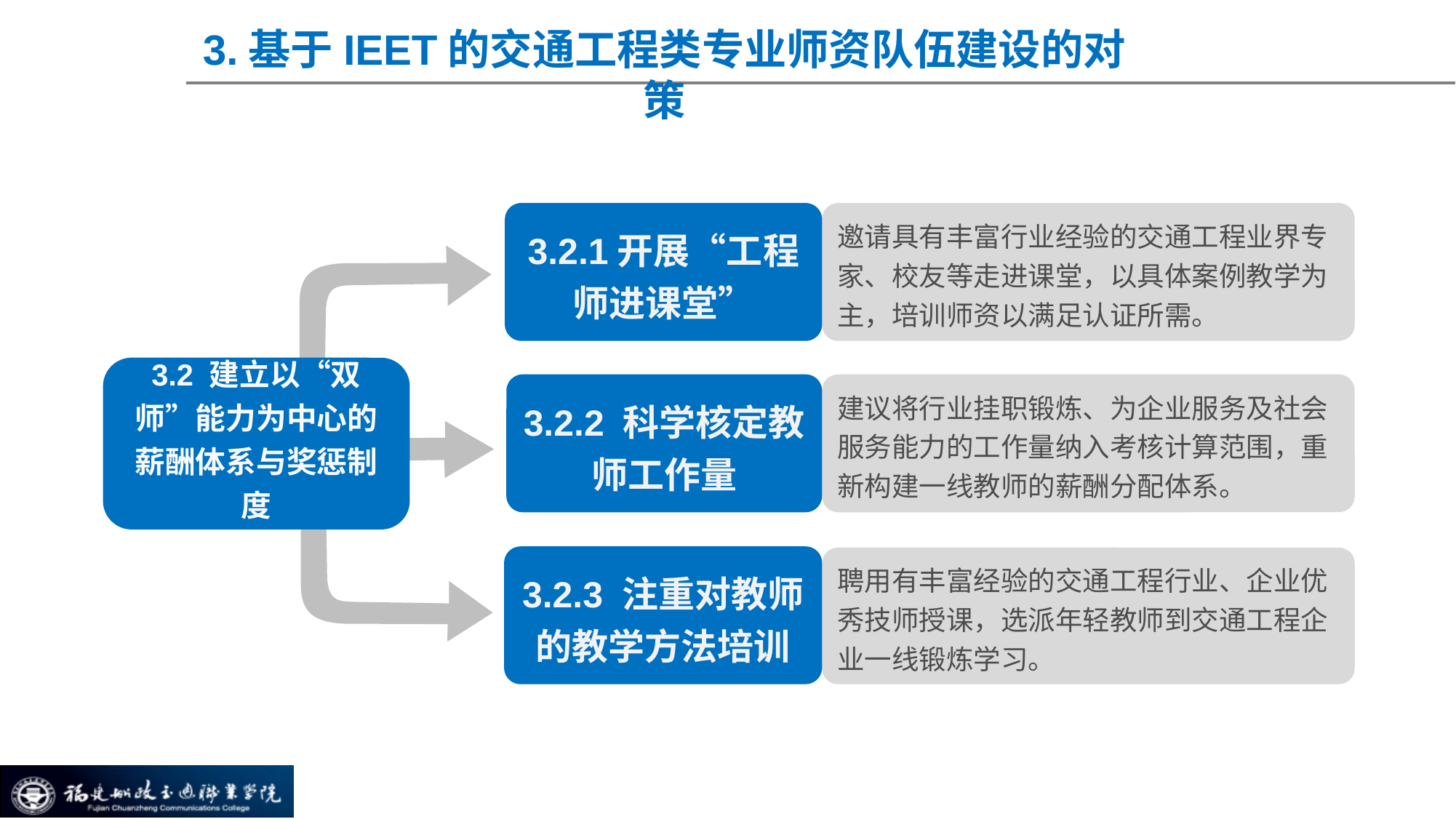

3.基于IEET的交通工程类专业师资队伍建设的对策
3.2.1开展“工程师进课堂”
邀请具有丰富行业经验的交通工程业界专家、校友等走进课堂，以具体案例教学为主，培训师资以满足认证所需。

3.2 建立以“双师”能力为中心的薪酬体系与奖惩制度
3.2.2 科学核定教师工作量
建议将行业挂职锻炼、为企业服务及社会服务能力的工作量纳入考核计算范围，重新构建一线教师的薪酬分配体系。

3.2.3 注重对教师的教学方法培训
聘用有丰富经验的交通工程行业、企业优秀技师授课，选派年轻教师到交通工程企业一线锻炼学习。